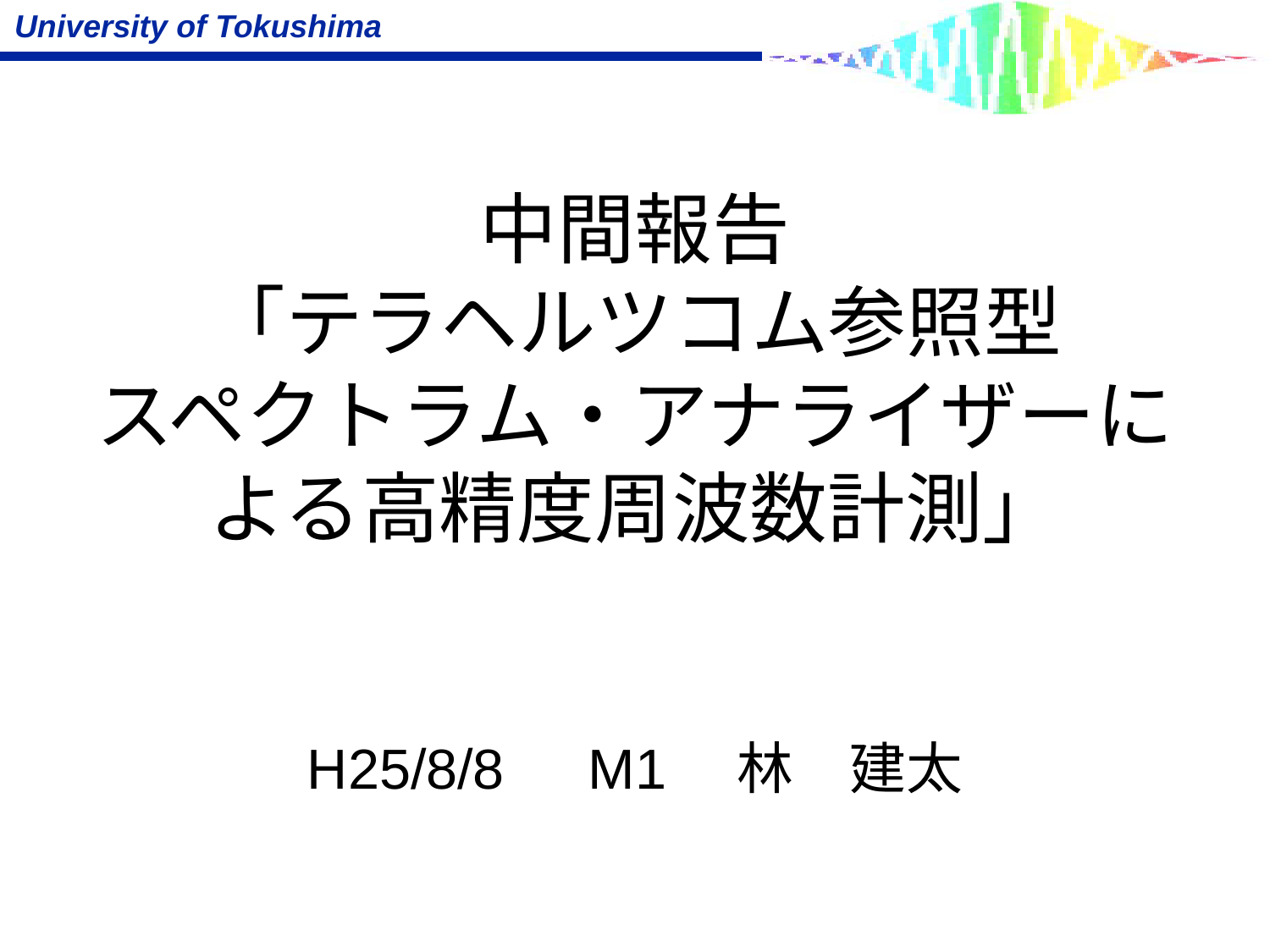

# 中間報告 「テラヘルツコム参照型 スペクトラム・アナライザーによる高精度周波数計測」
H25/8/8　M1　林　建太